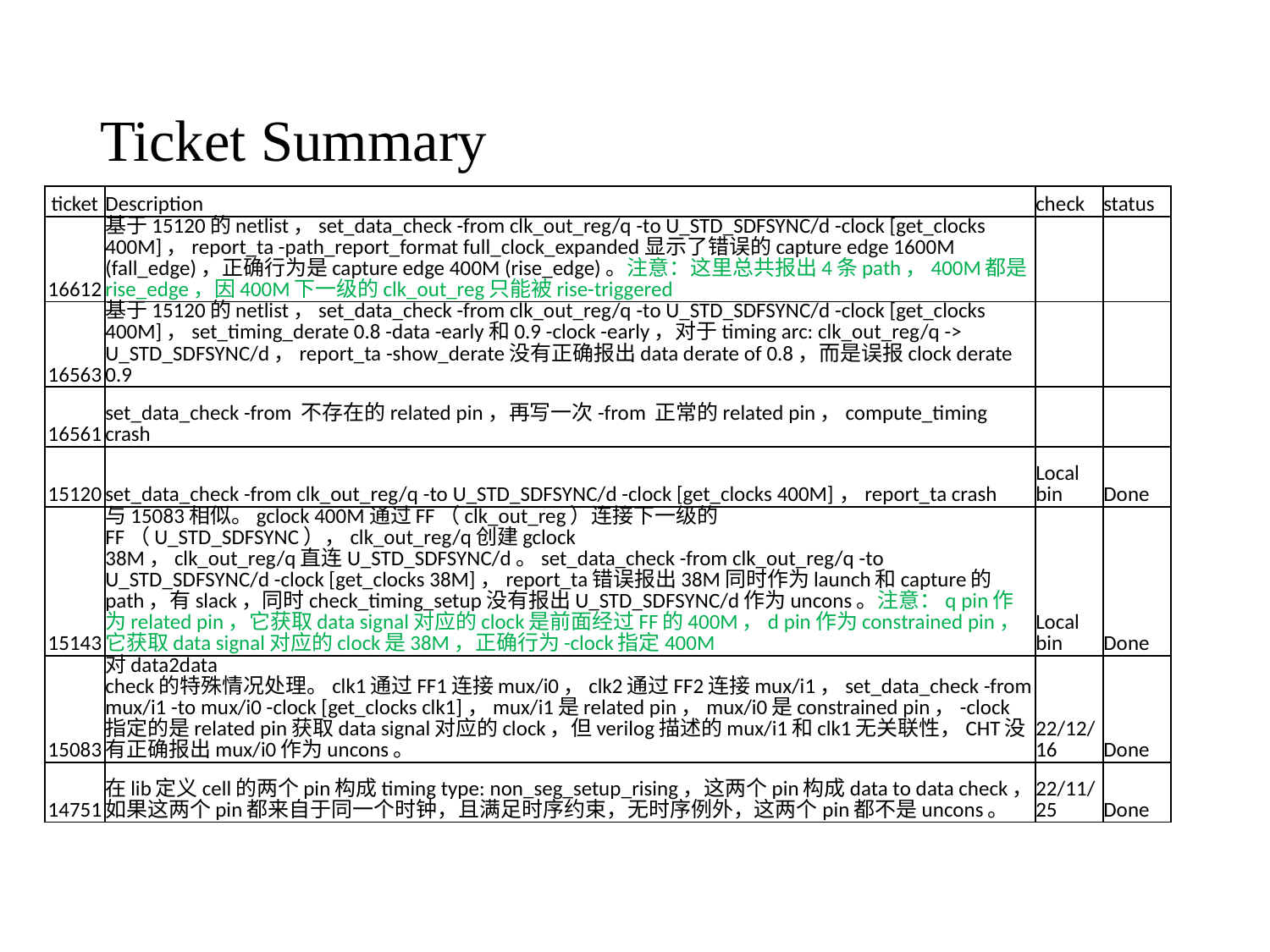

# Ticket Summary
| ticket | Description | check | status |
| --- | --- | --- | --- |
| 16612 | 基于15120的netlist，set\_data\_check -from clk\_out\_reg/q -to U\_STD\_SDFSYNC/d -clock [get\_clocks 400M]，report\_ta -path\_report\_format full\_clock\_expanded显示了错误的capture edge 1600M (fall\_edge)，正确行为是capture edge 400M (rise\_edge)。注意：这里总共报出4条path，400M都是rise\_edge，因400M下一级的clk\_out\_reg只能被rise-triggered |  |  |
| 16563 | 基于15120的netlist，set\_data\_check -from clk\_out\_reg/q -to U\_STD\_SDFSYNC/d -clock [get\_clocks 400M]，set\_timing\_derate 0.8 -data -early和0.9 -clock -early，对于timing arc: clk\_out\_reg/q -> U\_STD\_SDFSYNC/d，report\_ta -show\_derate没有正确报出data derate of 0.8，而是误报clock derate 0.9 |  |  |
| 16561 | set\_data\_check -from 不存在的related pin，再写一次-from 正常的related pin，compute\_timing crash |  |  |
| 15120 | set\_data\_check -from clk\_out\_reg/q -to U\_STD\_SDFSYNC/d -clock [get\_clocks 400M]，report\_ta crash | Local bin | Done |
| 15143 | 与15083相似。gclock 400M通过FF（clk\_out\_reg）连接下一级的FF（U\_STD\_SDFSYNC），clk\_out\_reg/q创建gclock 38M，clk\_out\_reg/q直连U\_STD\_SDFSYNC/d。set\_data\_check -from clk\_out\_reg/q -to U\_STD\_SDFSYNC/d -clock [get\_clocks 38M]，report\_ta错误报出38M同时作为launch和capture的path，有slack，同时check\_timing\_setup没有报出U\_STD\_SDFSYNC/d作为uncons。注意：q pin作为related pin，它获取data signal对应的clock是前面经过FF的400M，d pin作为constrained pin，它获取data signal对应的clock是38M，正确行为-clock指定400M | Local bin | Done |
| 15083 | 对data2data check的特殊情况处理。clk1通过FF1连接mux/i0，clk2通过FF2连接mux/i1，set\_data\_check -from mux/i1 -to mux/i0 -clock [get\_clocks clk1]，mux/i1是related pin，mux/i0是constrained pin，-clock指定的是related pin获取data signal对应的clock，但verilog描述的mux/i1和clk1无关联性，CHT没有正确报出mux/i0作为uncons。 | 22/12/16 | Done |
| 14751 | 在lib定义cell的两个pin构成timing type: non\_seg\_setup\_rising，这两个pin构成data to data check，如果这两个pin都来自于同一个时钟，且满足时序约束，无时序例外，这两个pin都不是uncons。 | 22/11/25 | Done |